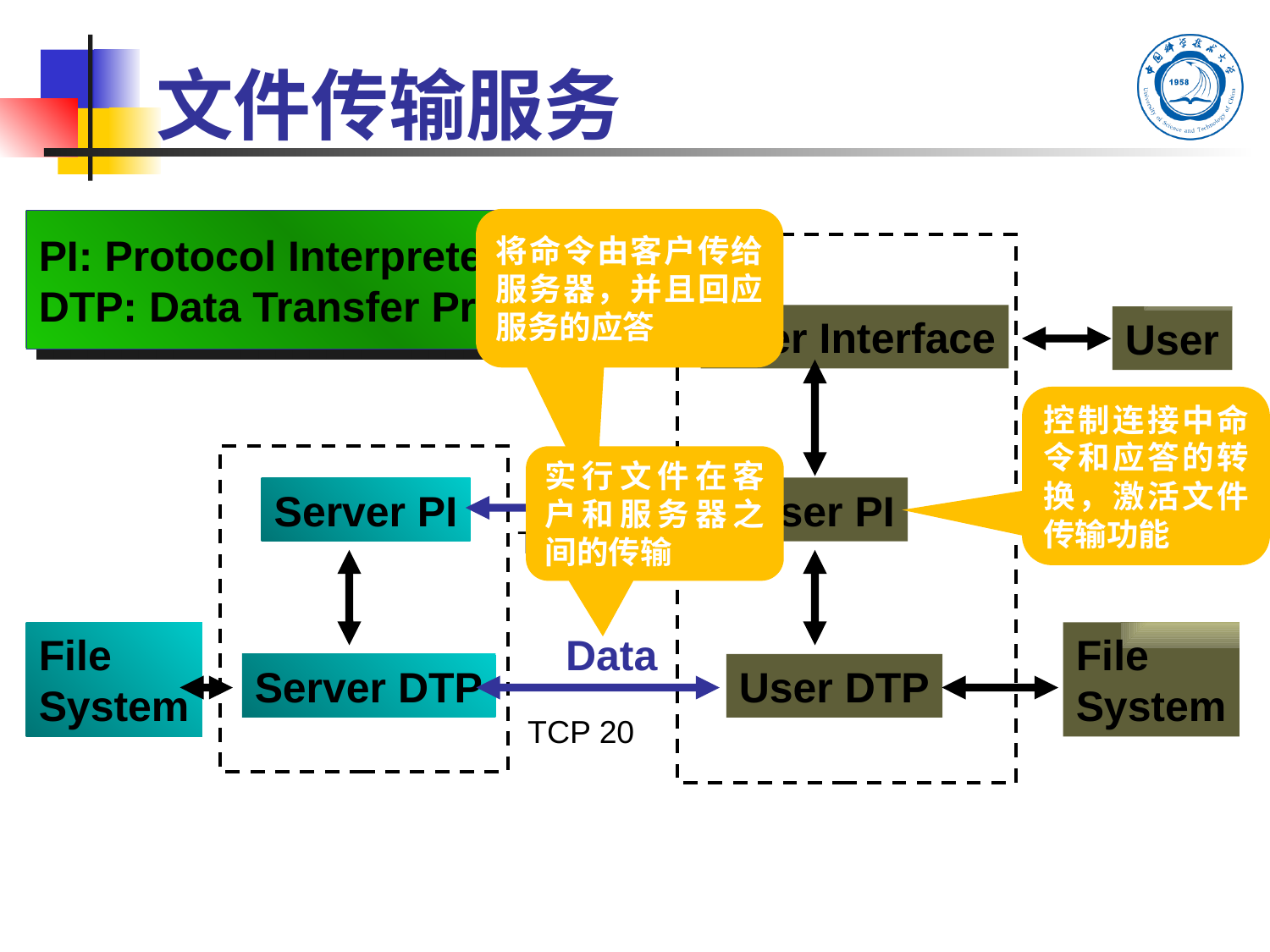

# 文件传输服务
将命令由客户传给服务器，并且回应服务的应答
PI: Protocol Interpreter
DTP: Data Transfer Protocol

User Interface
User

控制连接中命令和应答的转换，激活文件传输功能
Control

实行文件在客户和服务器之间的传输
Server PI
User PI

TCP 21

Data
File
System
File
System
Server DTP
User DTP

TCP 20